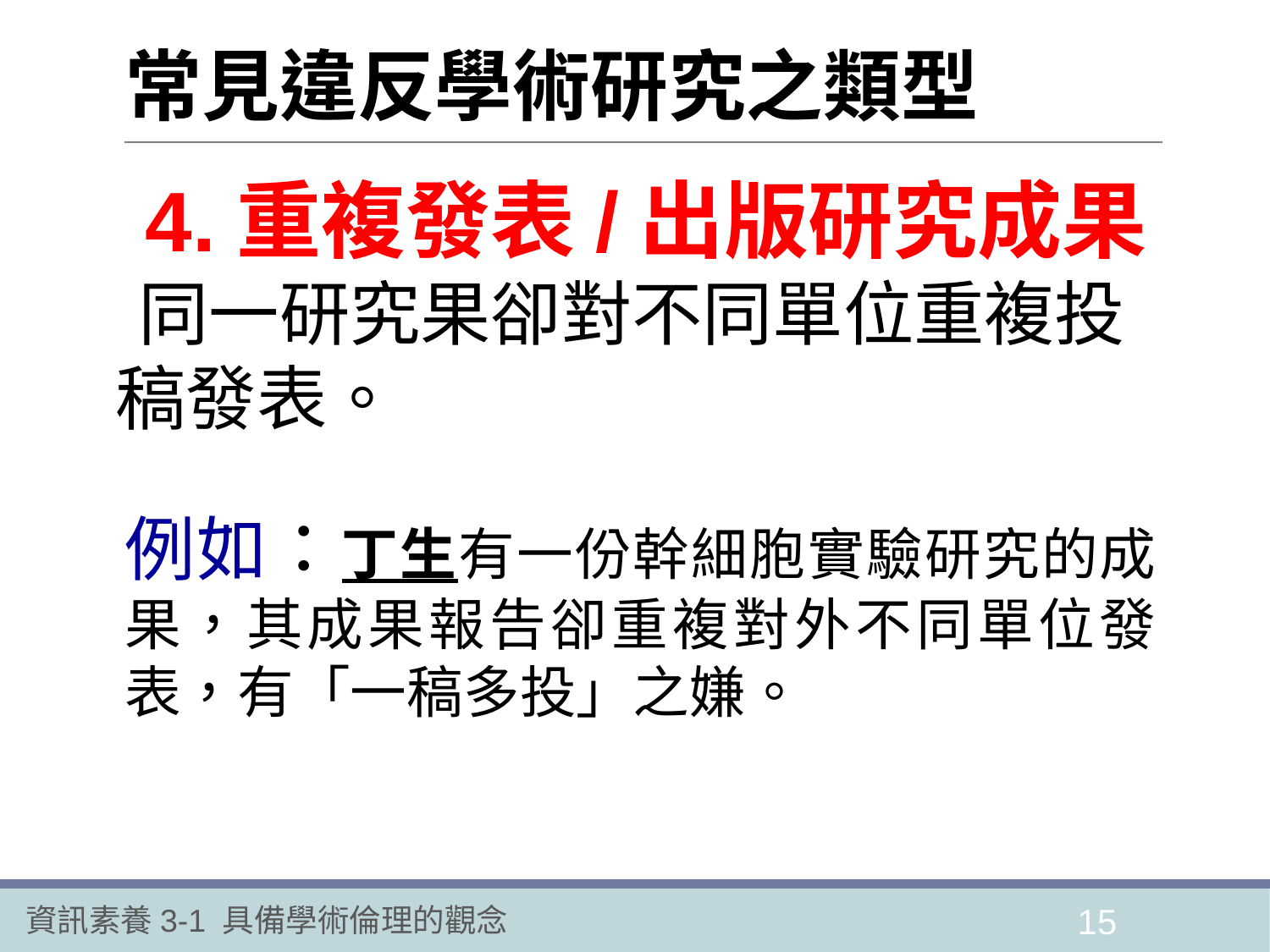

常見違反學術研究之類型
4.重複發表/出版研究成果
同一研究果卻對不同單位重複投稿發表。
例如：丁生有一份幹細胞實驗研究的成果，其成果報告卻重複對外不同單位發表，有「一稿多投」之嫌。